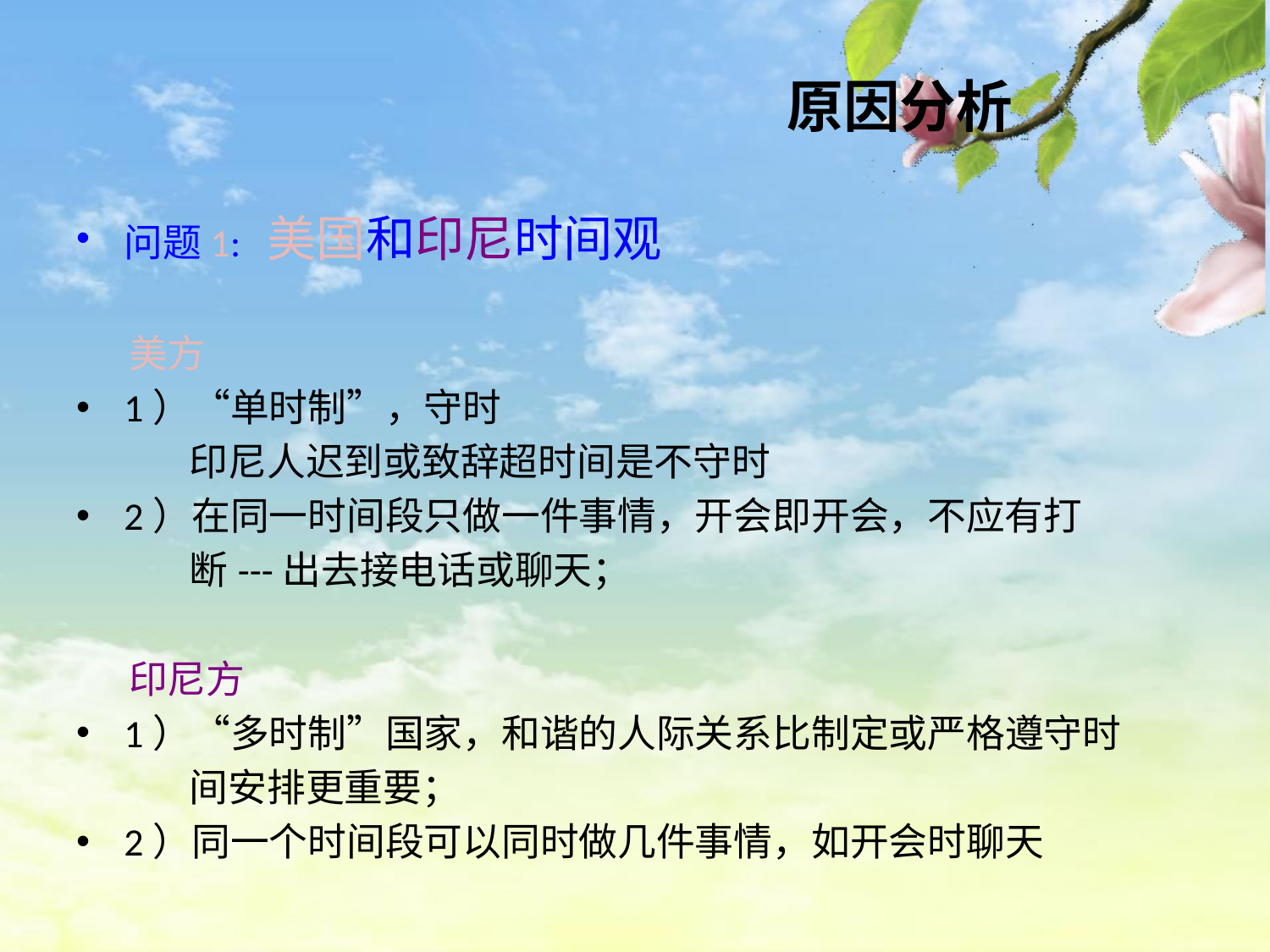

# 原因分析
问题1:  美国和印尼时间观

     美方
1）“单时制”，守时
            印尼人迟到或致辞超时间是不守时
2）在同一时间段只做一件事情，开会即开会，不应有打
            断---出去接电话或聊天；

     印尼方
1）“多时制”国家，和谐的人际关系比制定或严格遵守时
            间安排更重要；
2）同一个时间段可以同时做几件事情，如开会时聊天